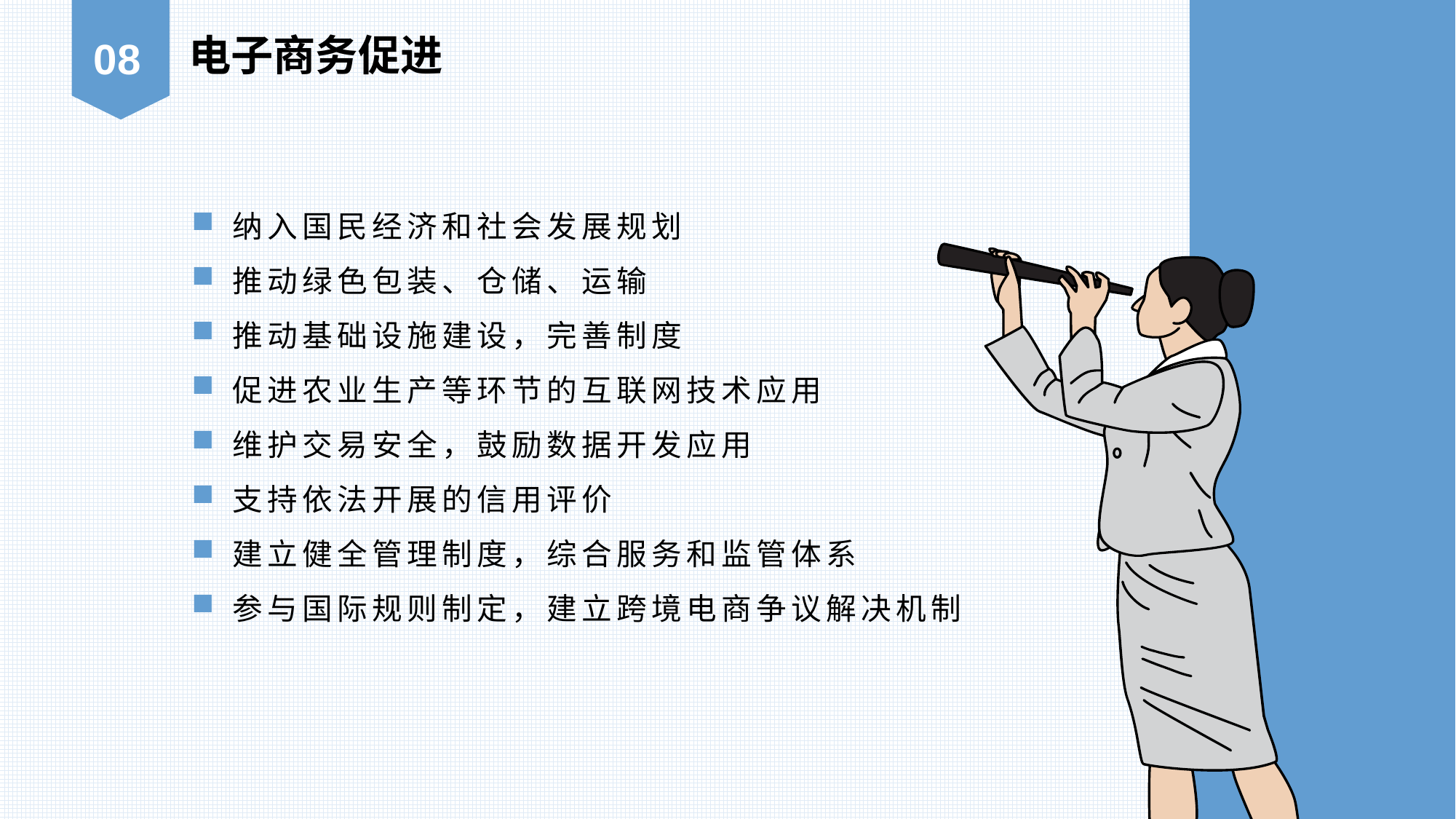

电子商务促进
08
纳入国民经济和社会发展规划
推动绿色包装、仓储、运输
推动基础设施建设，完善制度
促进农业生产等环节的互联网技术应用
维护交易安全，鼓励数据开发应用
支持依法开展的信用评价
建立健全管理制度，综合服务和监管体系
参与国际规则制定，建立跨境电商争议解决机制